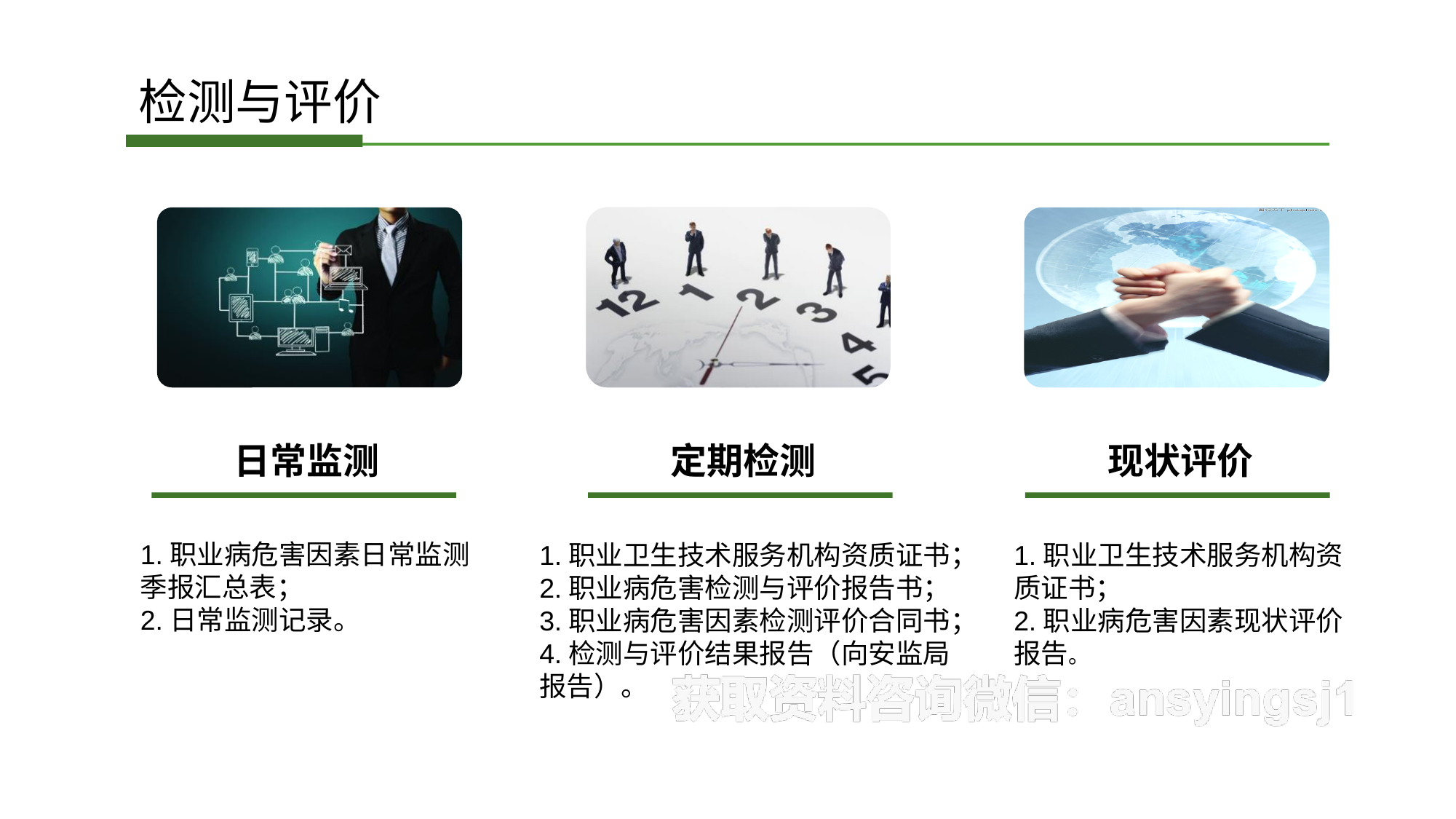

检测与评价

日常监测

1.职业病危害因素日常监测季报汇总表；
2.日常监测记录。
定期检测

1.职业卫生技术服务机构资质证书；
2.职业病危害检测与评价报告书；
3.职业病危害因素检测评价合同书；
4.检测与评价结果报告（向安监局报告）。
现状评价

1.职业卫生技术服务机构资质证书；
2.职业病危害因素现状评价报告。